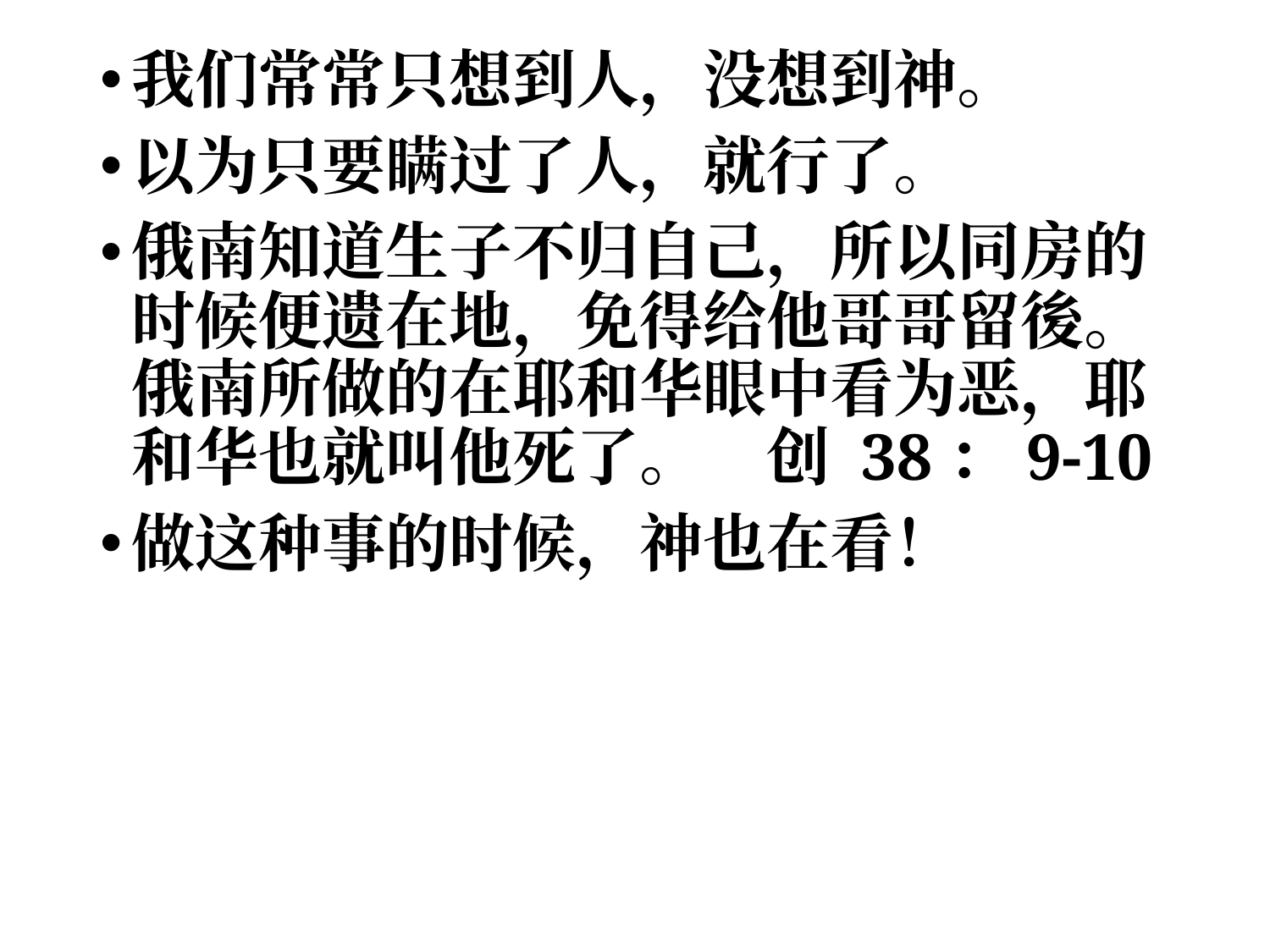

我们常常只想到人，没想到神。
以为只要瞒过了人，就行了。
俄南知道生子不归自己，所以同房的时候便遗在地，免得给他哥哥留後。俄南所做的在耶和华眼中看为恶，耶和华也就叫他死了。	创 38：9-10
做这种事的时候，神也在看！